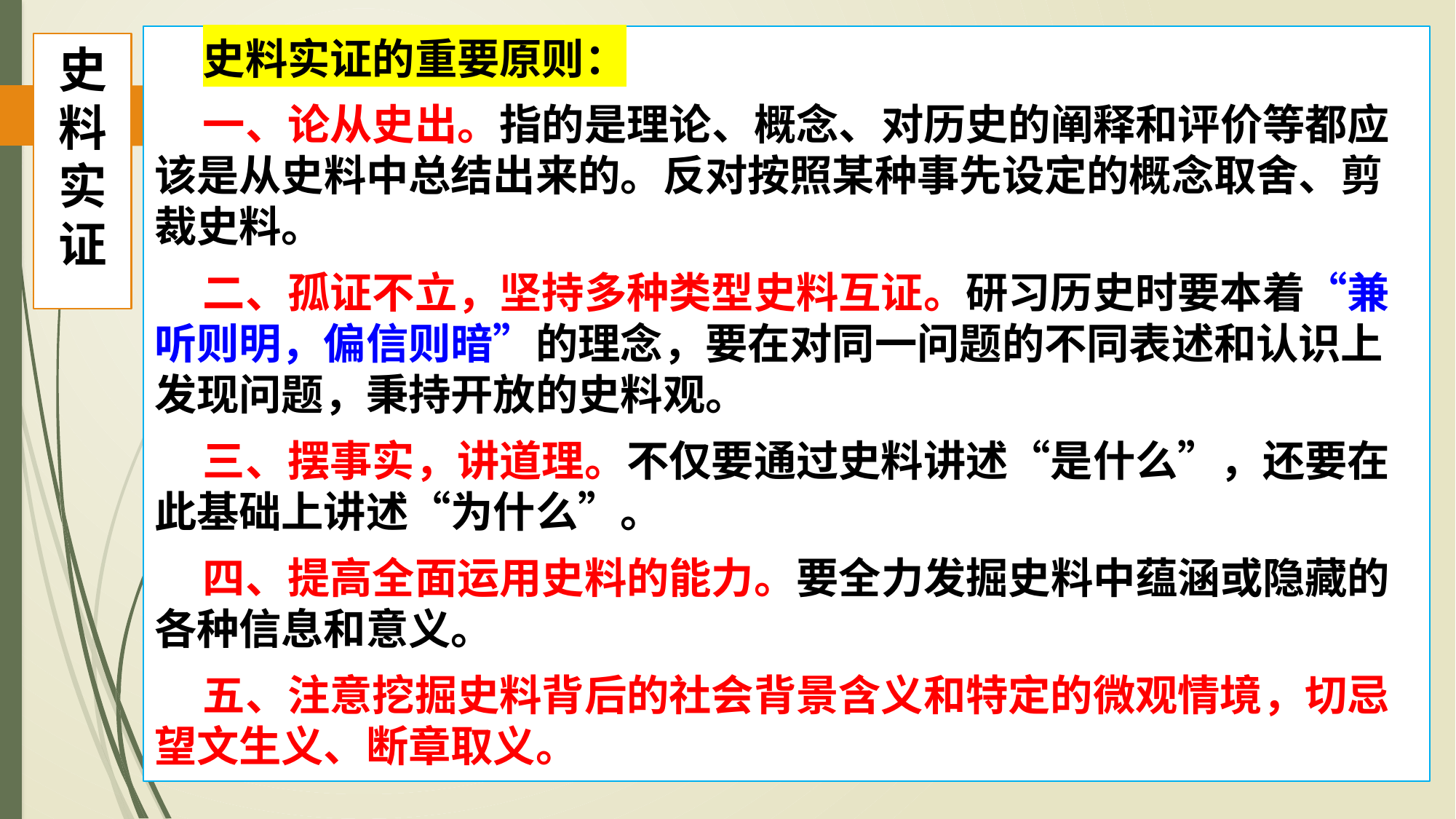

史料实证的重要原则：
    一、论从史出。指的是理论、概念、对历史的阐释和评价等都应该是从史料中总结出来的。反对按照某种事先设定的概念取舍、剪裁史料。
    二、孤证不立，坚持多种类型史料互证。研习历史时要本着“兼听则明，偏信则暗”的理念，要在对同一问题的不同表述和认识上发现问题，秉持开放的史料观。
    三、摆事实，讲道理。不仅要通过史料讲述“是什么”，还要在此基础上讲述“为什么”。
    四、提高全面运用史料的能力。要全力发掘史料中蕴涵或隐藏的各种信息和意义。
    五、注意挖掘史料背后的社会背景含义和特定的微观情境，切忌望文生义、断章取义。

# 史料实证